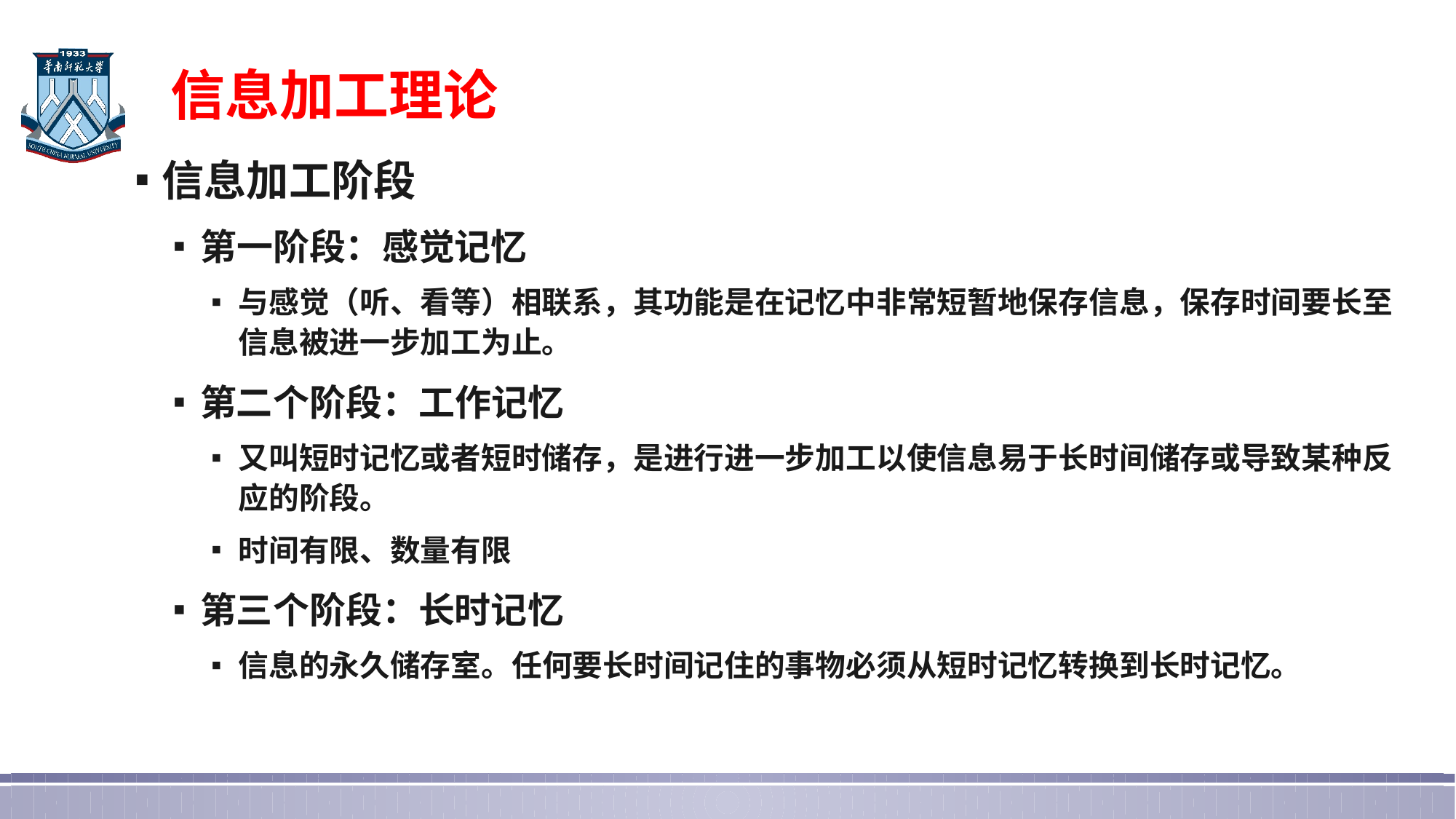

# 信息加工理论
信息加工阶段
第一阶段：感觉记忆
与感觉（听、看等）相联系，其功能是在记忆中非常短暂地保存信息，保存时间要长至信息被进一步加工为止。
第二个阶段：工作记忆
又叫短时记忆或者短时储存，是进行进一步加工以使信息易于长时间储存或导致某种反应的阶段。
时间有限、数量有限
第三个阶段：长时记忆
信息的永久储存室。任何要长时间记住的事物必须从短时记忆转换到长时记忆。